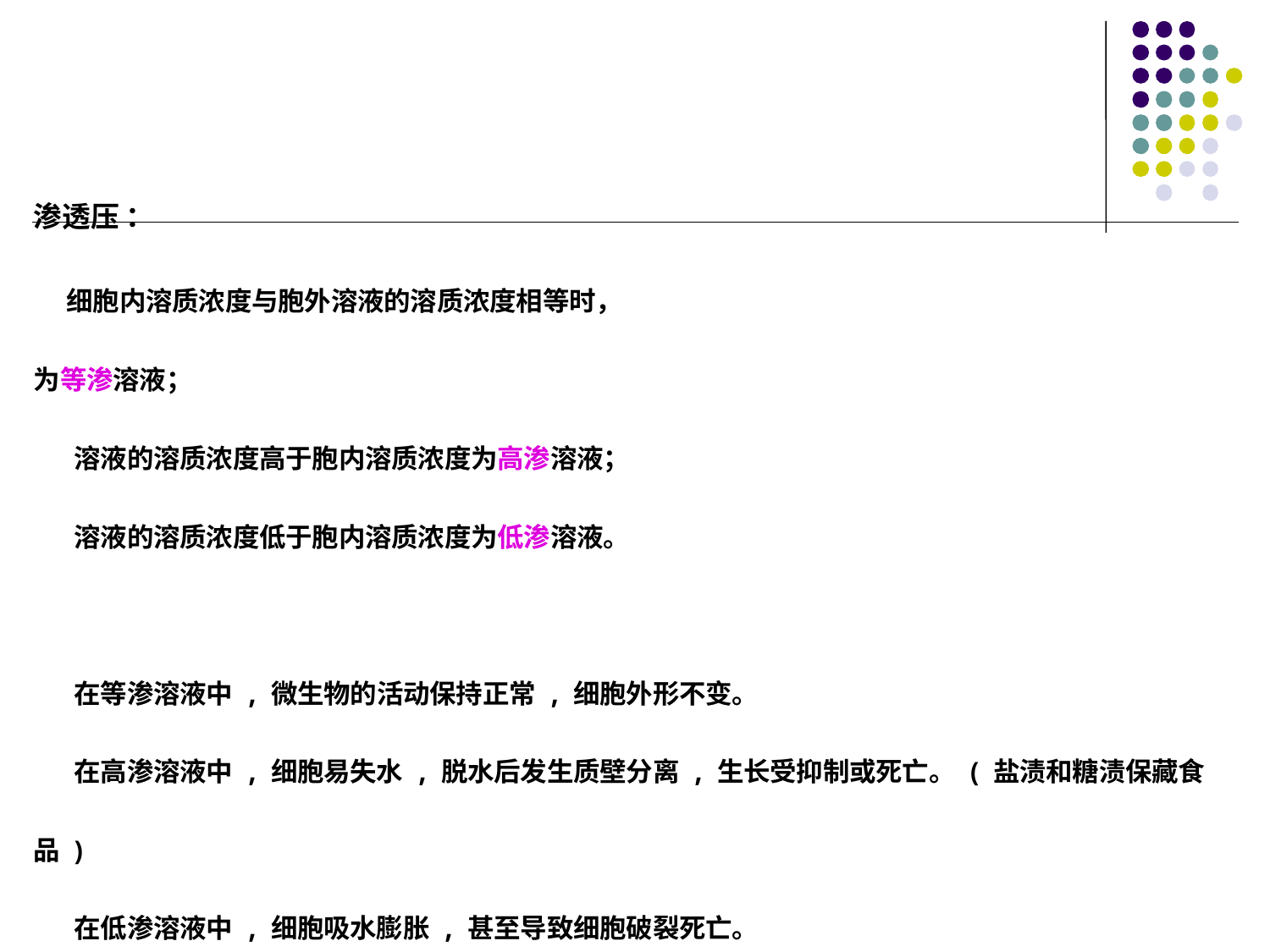

渗透压 ：
     细胞内溶质浓度与胞外溶液的溶质浓度相等时，
为等渗溶液；
     溶液的溶质浓度高于胞内溶质浓度为高渗溶液；
     溶液的溶质浓度低于胞内溶质浓度为低渗溶液。

     在等渗溶液中,微生物的活动保持正常,细胞外形不变。
     在高渗溶液中,细胞易失水,脱水后发生质壁分离,生长受抑制或死亡。(盐渍和糖渍保藏食品)
     在低渗溶液中,细胞吸水膨胀,甚至导致细胞破裂死亡。